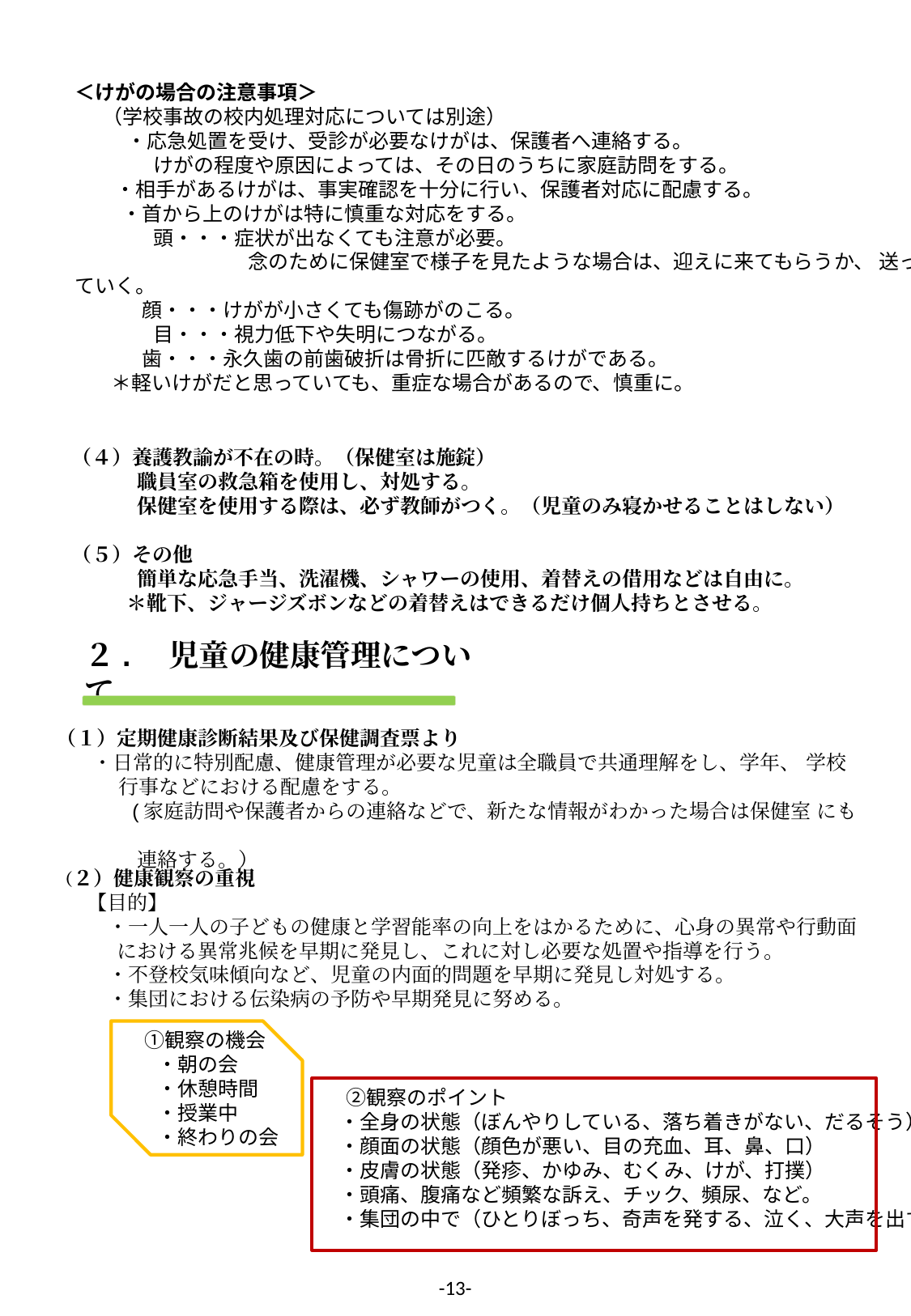

＜けがの場合の注意事項＞
     （学校事故の校内処理対応については別途）
    　  ・応急処置を受け、受診が必要なけがは、保護者へ連絡する。
　　    　けがの程度や原因によっては、その日のうちに家庭訪問をする。
        ・相手があるけがは、事実確認を十分に行い、保護者対応に配慮する。
　      ・首から上のけがは特に慎重な対応をする。
            　頭・・・症状が出なくても注意が必要。
　　　　　　　       念のために保健室で様子を見たような場合は、迎えに来てもらうか、 送っていく。
              顔・・・けがが小さくても傷跡がのこる。
      　      目・・・視力低下や失明につながる。
              歯・・・永久歯の前歯破折は骨折に匹敵するけがである。
       ＊軽いけがだと思っていても、重症な場合があるので、慎重に。
（４）養護教諭が不在の時。（保健室は施錠）
    　　職員室の救急箱を使用し、対処する。
    　　保健室を使用する際は、必ず教師がつく。（児童のみ寝かせることはしない）

（５）その他
    　　簡単な応急手当、洗濯機、シャワーの使用、着替えの借用などは自由に。
     　 ＊靴下、ジャージズボンなどの着替えはできるだけ個人持ちとさせる。
２.　児童の健康管理について

（１）定期健康診断結果及び保健調査票より
      ・日常的に特別配慮、健康管理が必要な児童は全職員で共通理解をし、学年、 学校
           行事などにおける配慮をする。
　　　  (家庭訪問や保護者からの連絡などで、新たな情報がわかった場合は保健室 にも
　　　　連絡する。）

（２）健康観察の重視
     【目的】
         ・一人一人の子どもの健康と学習能率の向上をはかるために、心身の異常や行動面
　　　における異常兆候を早期に発見し、これに対し必要な処置や指導を行う。
         ・不登校気味傾向など、児童の内面的問題を早期に発見し対処する。
         ・集団における伝染病の予防や早期発見に努める。
　　①観察の機会
           ・朝の会
           ・休憩時間
           ・授業中
           ・終わりの会

　　　②観察のポイント
           ・全身の状態（ぼんやりしている、落ち着きがない、だるそう）
           ・顔面の状態（顔色が悪い、目の充血、耳、鼻、口）
           ・皮膚の状態（発疹、かゆみ、むくみ、けが、打撲）
           ・頭痛、腹痛など頻繁な訴え、チック、頻尿、など。
           ・集団の中で（ひとりぼっち、奇声を発する、泣く、大声を出す）

-13-